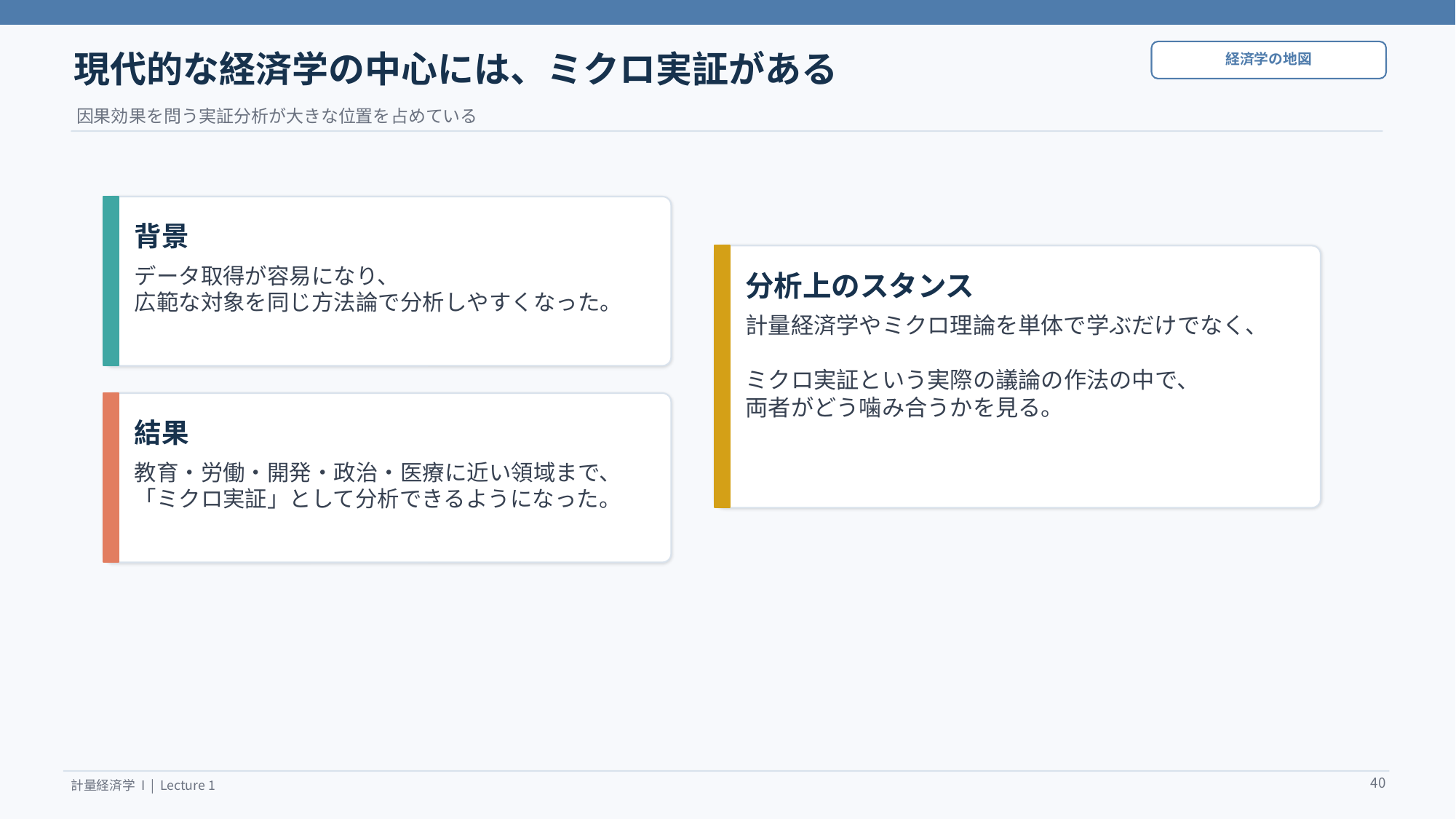

現代的な経済学の中心には、ミクロ実証がある

経済学の地図
因果効果を問う実証分析が大きな位置を占めている

背景

データ取得が容易になり、
広範な対象を同じ方法論で分析しやすくなった。
分析上のスタンス
計量経済学やミクロ理論を単体で学ぶだけでなく、

ミクロ実証という実際の議論の作法の中で、
両者がどう噛み合うかを見る。

結果
教育・労働・開発・政治・医療に近い領域まで、
「ミクロ実証」として分析できるようになった。

40
計量経済学 I  |  Lecture 1